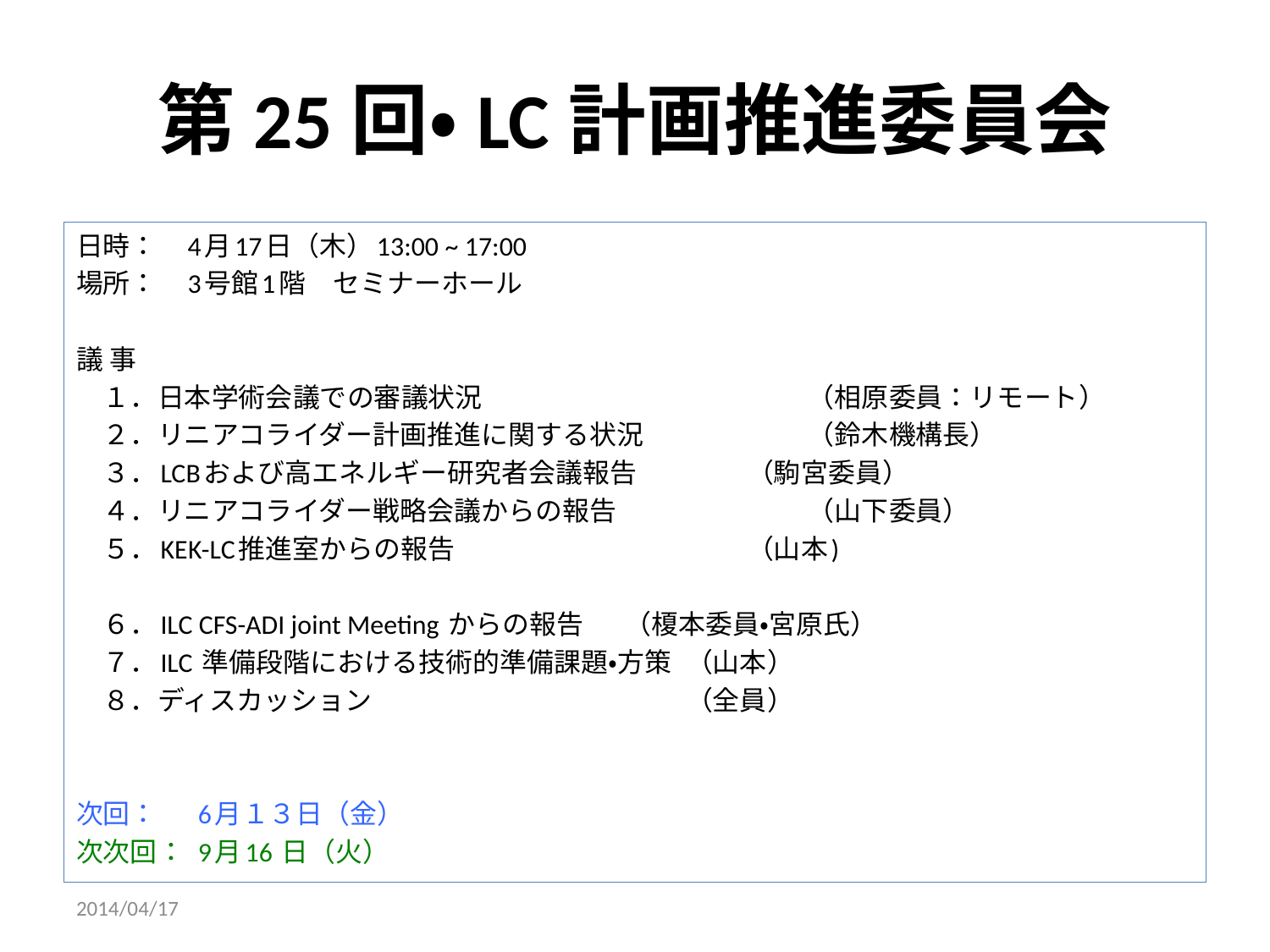

# 第25回・LC計画推進委員会
日時：　4月17日（木）13:00 ~ 17:00
場所：　3号館1階　セミナーホール

議 事
　１．日本学術会議での審議状況　　　　　　　　　　	（相原委員：リモート）
　２．リニアコライダー計画推進に関する状況　　　　	（鈴木機構長）
　３．LCBおよび高エネルギー研究者会議報告　		（駒宮委員）
　４．リニアコライダー戦略会議からの報告　　　　　	（山下委員）
　５．KEK-LC推進室からの報告　　　　　　　　　　 		（山本)

　６．ILC CFS-ADI joint Meeting からの報告			（榎本委員・宮原氏）
　７．ILC 準備段階における技術的準備課題・方策	（山本）
　８．ディスカッション　                                       	（全員）

次回： 	6月１３日（金）
次次回：	9月16 日（火）

2014/04/17